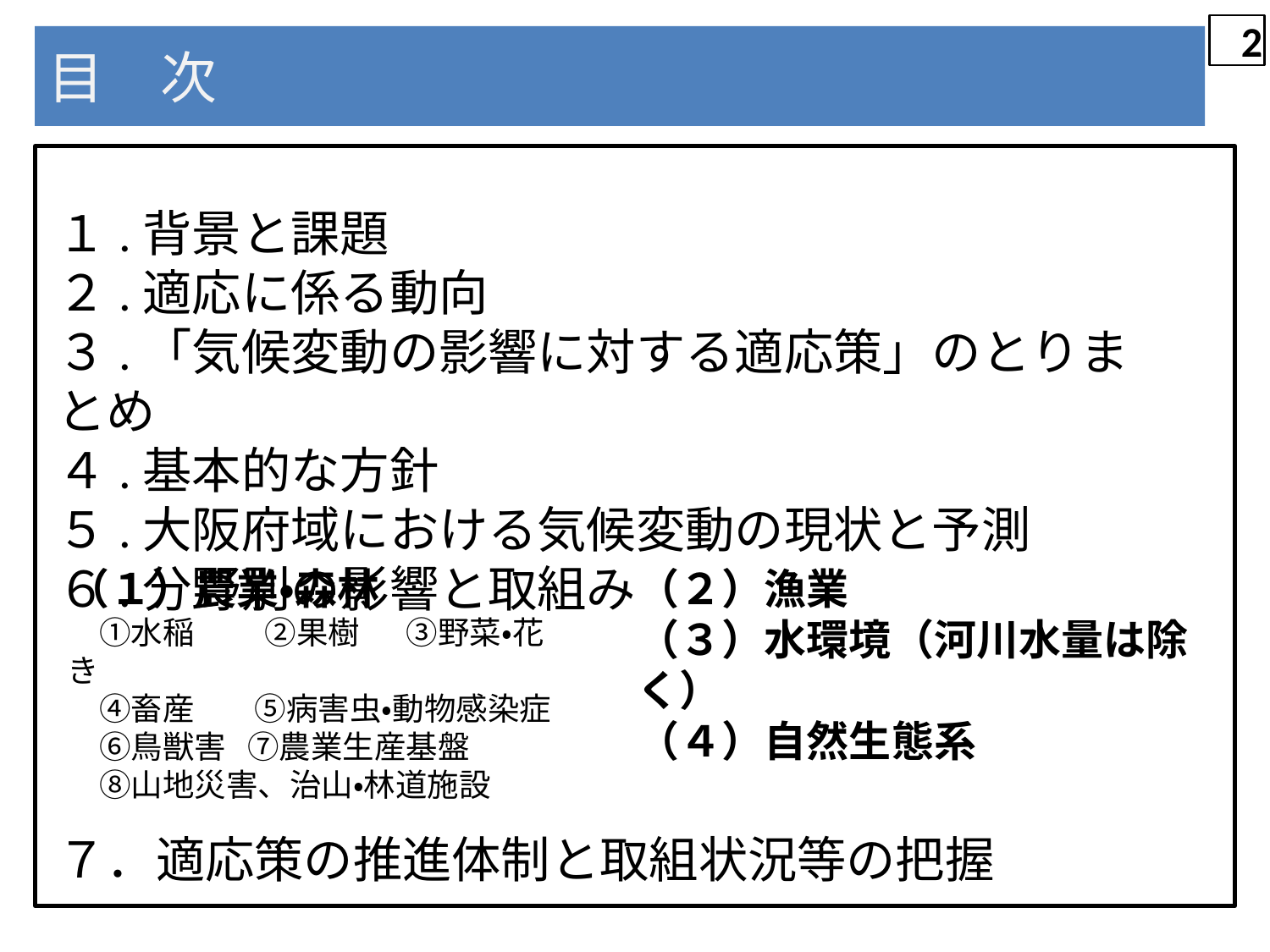

2
目　次

１.背景と課題
２.適応に係る動向
３.「気候変動の影響に対する適応策」のとりまとめ
４.基本的な方針
５.大阪府域における気候変動の現状と予測
６.分野別の影響と取組み

７．適応策の推進体制と取組状況等の把握
（１）農業・森林
　①水稲　　 ②果樹　  ③野菜・花き
　④畜産   　 ⑤病害虫・動物感染症
　⑥鳥獣害   ⑦農業生産基盤
　⑧山地災害、治山・林道施設
（２）漁業
（３）水環境（河川水量は除く）
（４）自然生態系